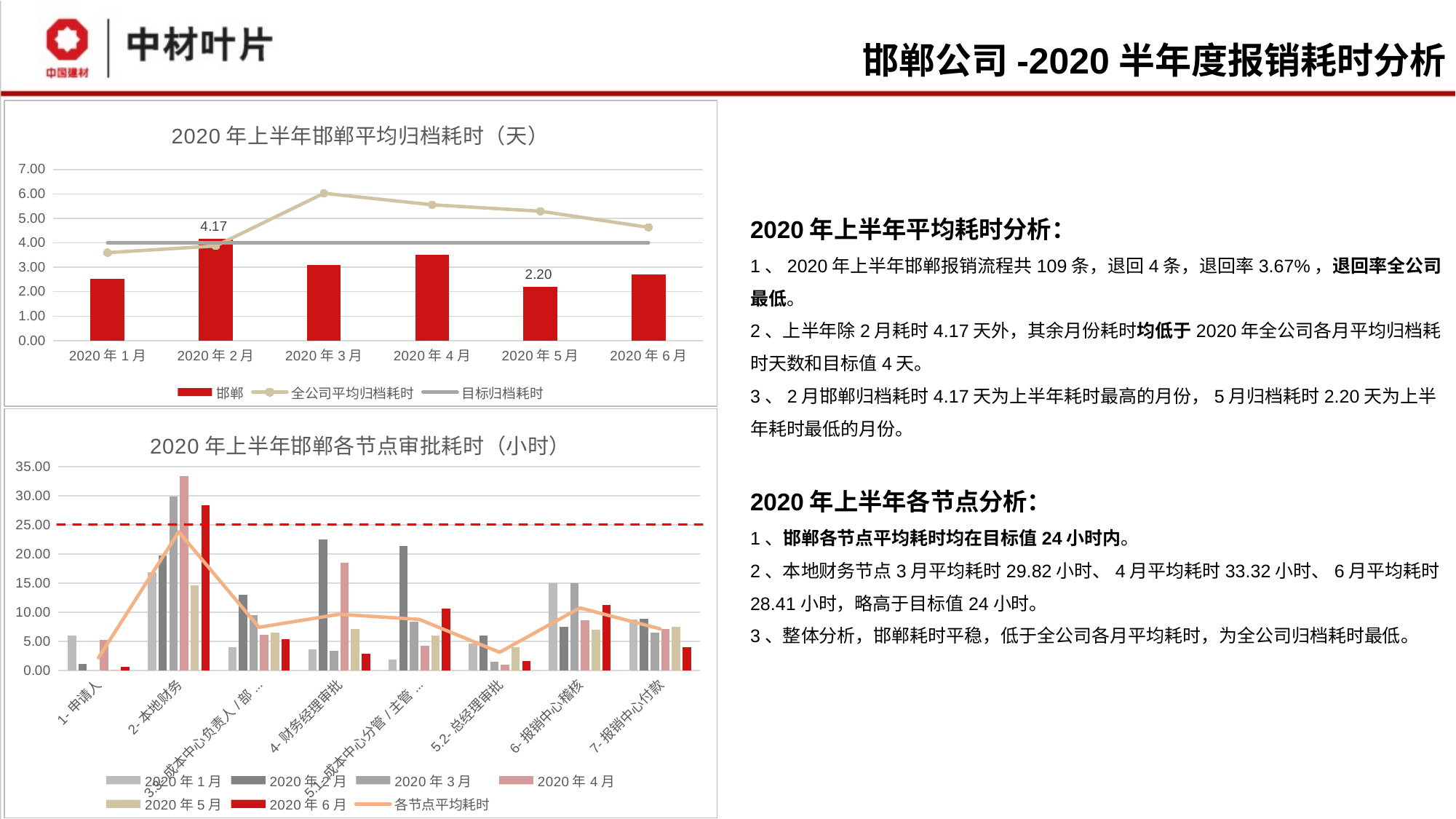

# 邯郸公司-2020半年度报销耗时分析

### Chart: 2020年上半年邯郸平均归档耗时（天）

| Category | 邯郸 | 全公司平均归档耗时 | 目标归档耗时 |
|---|---|---|---|
| 2020年1月 | 2.52735740714738 | 3.59808831369915 | 4.0 |
| 2020年2月 | 4.17244555999853 | 3.87158025046233 | 4.0 |
| 2020年3月 | 3.07919097222806 | 6.02510892093068 | 4.0 |
| 2020年4月 | 3.50817838687751 | 5.55585899408007 | 4.0 |
| 2020年5月 | 2.19574512480743 | 5.29144102974793 | 4.0 |
| 2020年6月 | 2.69578991735356 | 4.63217748524415 | 4.0 |
2020年上半年平均耗时分析：
1、2020年上半年邯郸报销流程共109条，退回4条，退回率3.67%，退回率全公司最低。
2、上半年除2月耗时4.17天外，其余月份耗时均低于2020年全公司各月平均归档耗时天数和目标值4天。
3、2月邯郸归档耗时4.17天为上半年耗时最高的月份，5月归档耗时2.20天为上半年耗时最低的月份。

2020年上半年各节点分析：
1、邯郸各节点平均耗时均在目标值24小时内。
2、本地财务节点3月平均耗时29.82小时、4月平均耗时33.32小时、6月平均耗时28.41小时，略高于目标值24小时。
3、整体分析，邯郸耗时平稳，低于全公司各月平均耗时，为全公司归档耗时最低。

### Chart: 2020年上半年邯郸各节点审批耗时（小时）

| Category | 2020年1月 | 2020年2月 | 2020年3月 | 2020年4月 | 2020年5月 | 2020年6月 | 各节点平均耗时 |
|---|---|---|---|---|---|---|---|
| 1-申请人 | 6.02747354492645 | 1.06705387207595 | 0.0 | 5.25777777777486 | 0.0685539215697003 | 0.621637931033358 | 2.17374950789672 |
| 2-本地财务 | 16.8734541061314 | 19.7740785906662 | 29.8181172842936 | 33.3195740740513 | 14.5808905228623 | 28.4106111111178 | 23.7961209481871 |
| 3.3-成本中心负责人/部门经理审批 | 3.96602430569692 | 13.0142658731243 | 9.45944444443254 | 6.12875000000349 | 6.52076851852471 | 5.30519230769222 | 7.39907424157903 |
| 4-财务经理审批 | 3.60435185200767 | 22.4652884615845 | 3.3718333334662 | 18.4926388889027 | 7.04854938270162 | 2.80327020204541 | 9.63098868678468 |
| 5.1-成本中心分管/主管高管审批 | 1.80756944461609 | 21.4058749999356 | 8.34550925926306 | 4.23984567902516 | 6.02314236109668 | 10.6667222221964 | 8.74811066102217 |
| 5.2-总经理审批 | 4.6139743591417 | 5.99329710170454 | 1.42999999996391 | 1.0377222221985 | 3.98518199233764 | 1.61103535350412 | 3.1118685048084 |
| 6-报销中心稽核 | 14.9933928570827 | 7.51425120789487 | 14.9716666666597 | 8.66585648150067 | 6.9604629629408 | 11.256411111143 | 10.7270068812036 |
| 7-报销中心付款 | 8.77033730193424 | 8.90458333297866 | 6.50401234539459 | 7.05411616160365 | 7.5103333333449 | 4.02407777775312 | 7.12791004216819 |